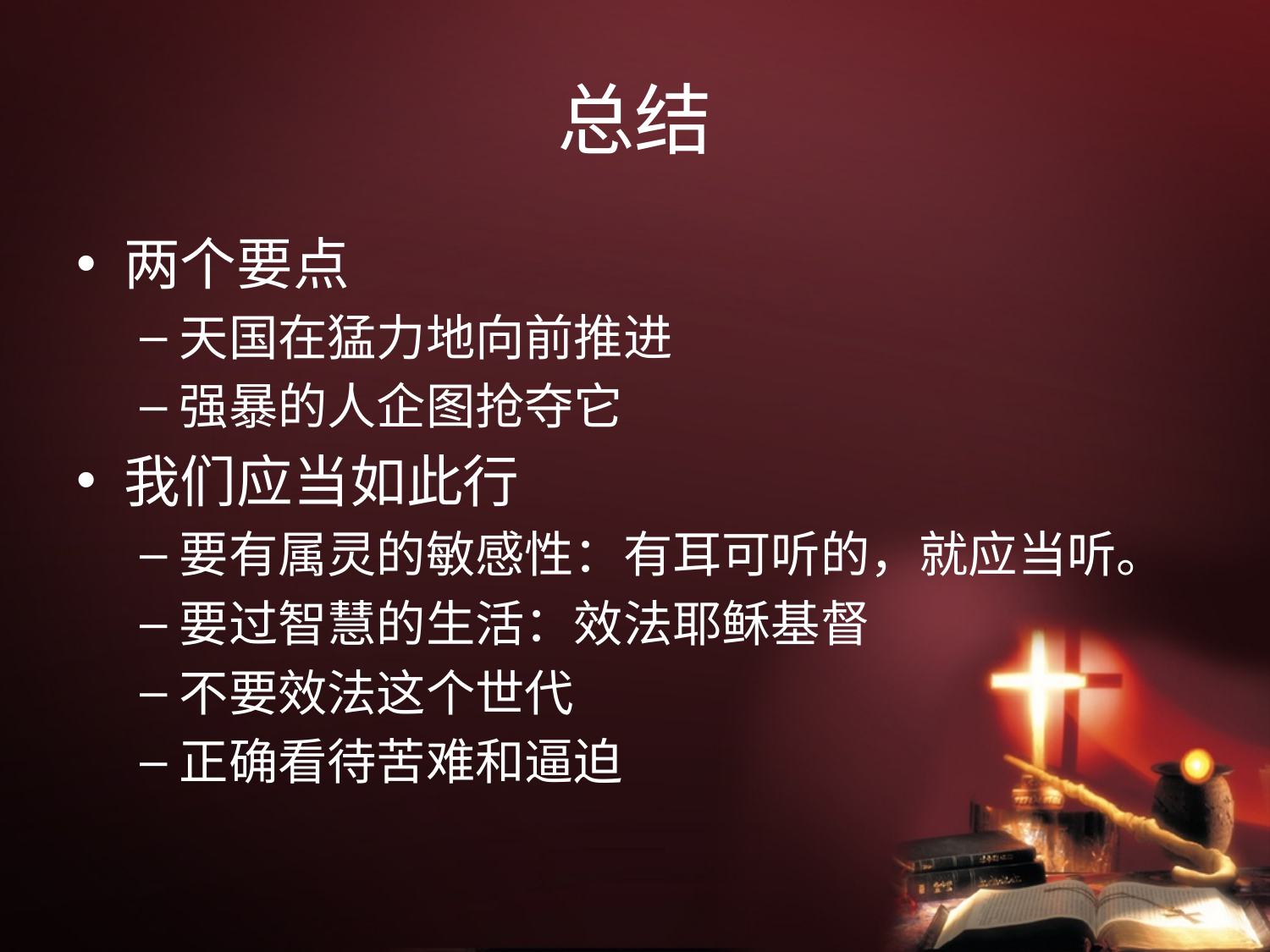

# 总结
两个要点
天国在猛力地向前推进
强暴的人企图抢夺它
我们应当如此行
要有属灵的敏感性：有耳可听的，就应当听。
要过智慧的生活：效法耶稣基督
不要效法这个世代
正确看待苦难和逼迫